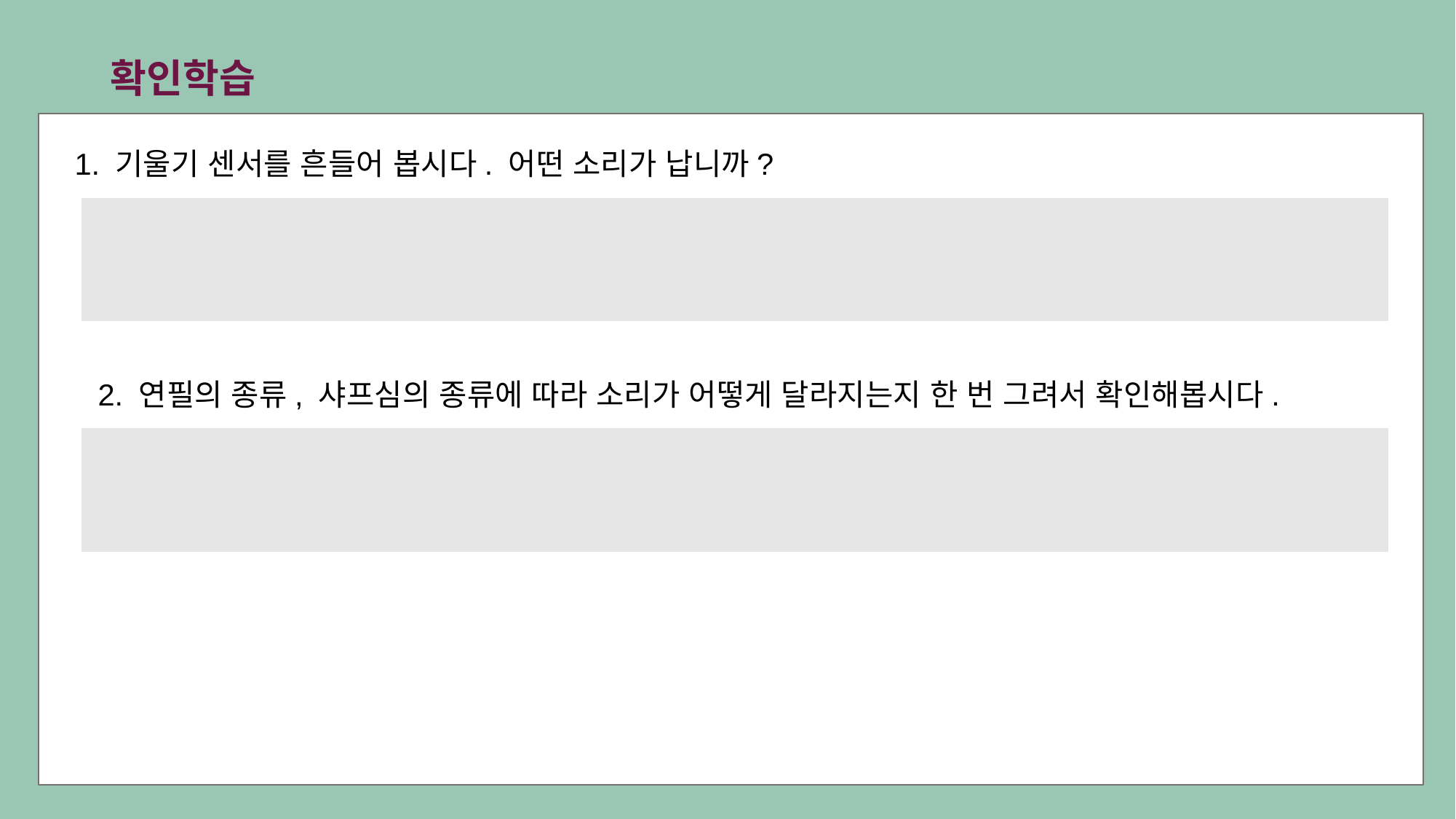

확인학습

1. 기울기 센서를 흔들어 봅시다. 어떤 소리가 납니까?

2. 연필의 종류, 샤프심의 종류에 따라 소리가 어떻게 달라지는지 한 번 그려서 확인해봅시다.